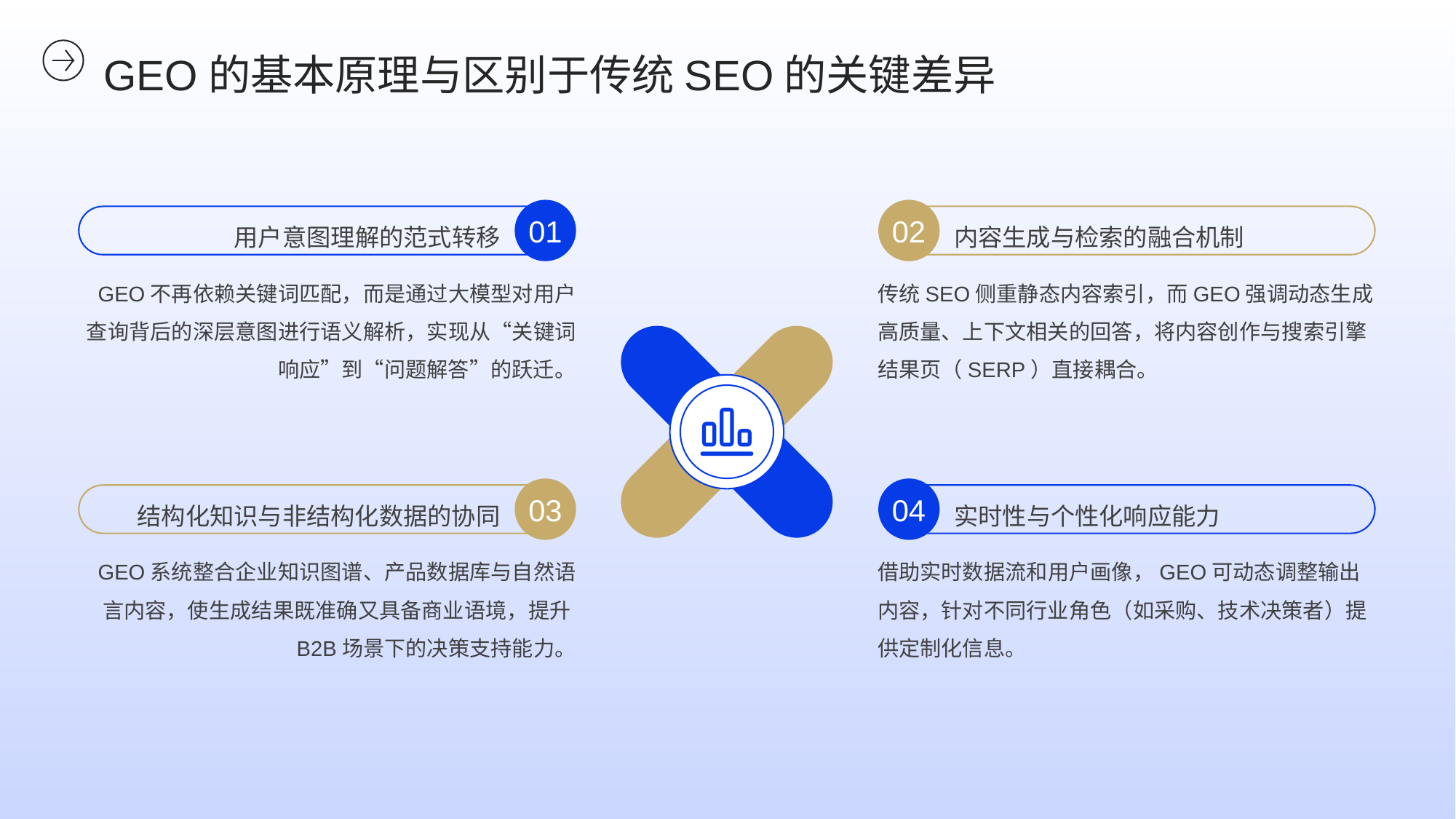

GEO的基本原理与区别于传统SEO的关键差异

01
02
用户意图理解的范式转移
内容生成与检索的融合机制
GEO不再依赖关键词匹配，而是通过大模型对用户查询背后的深层意图进行语义解析，实现从“关键词响应”到“问题解答”的跃迁。
传统SEO侧重静态内容索引，而GEO强调动态生成高质量、上下文相关的回答，将内容创作与搜索引擎结果页（SERP）直接耦合。

03
04
结构化知识与非结构化数据的协同
实时性与个性化响应能力
GEO系统整合企业知识图谱、产品数据库与自然语言内容，使生成结果既准确又具备商业语境，提升B2B场景下的决策支持能力。
借助实时数据流和用户画像，GEO可动态调整输出内容，针对不同行业角色（如采购、技术决策者）提供定制化信息。